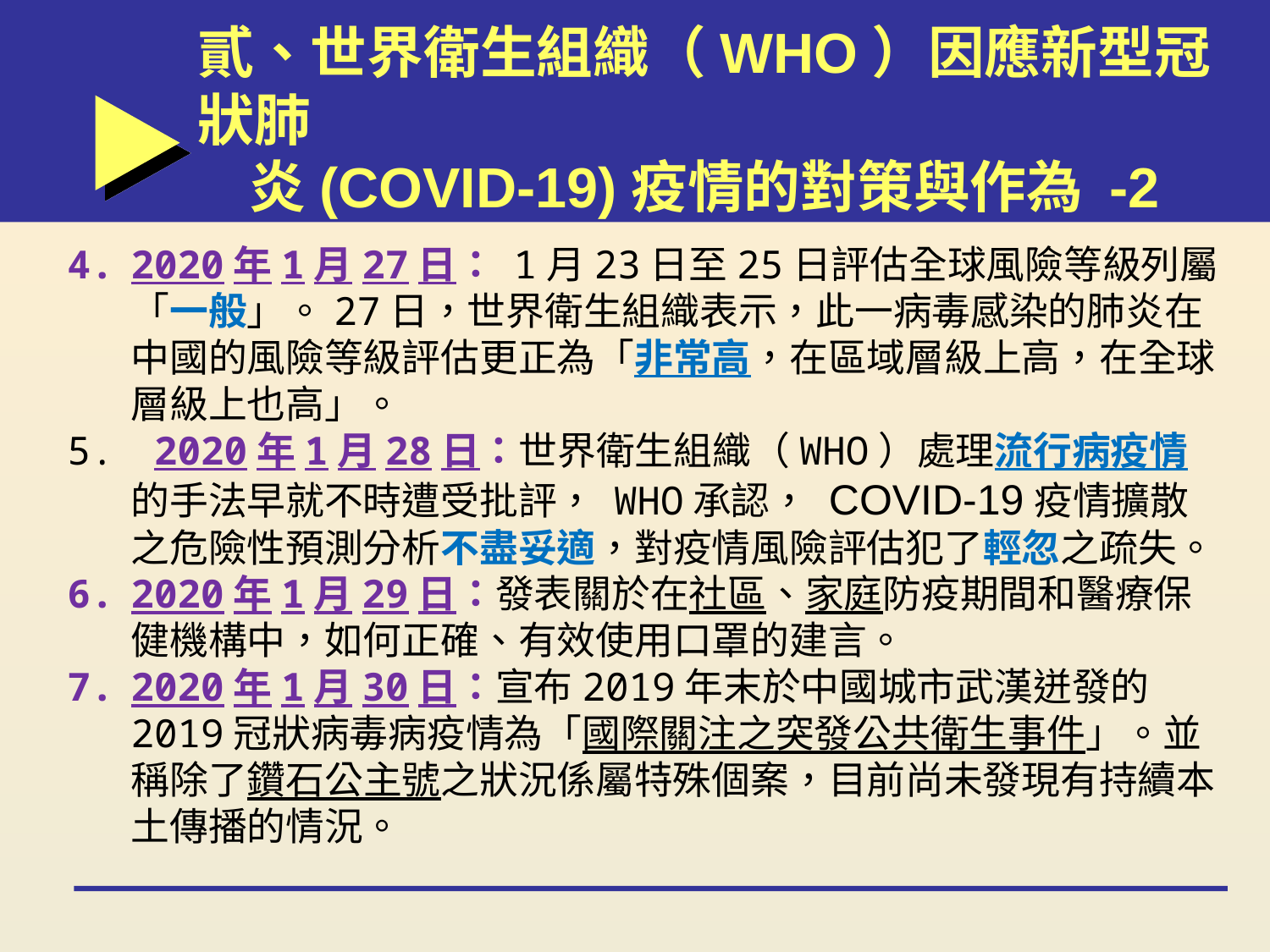

貳、世界衛生組織（WHO）因應新型冠狀肺
    炎(COVID-19)疫情的對策與作為 -2
2020年1月27日： 1月23日至25日評估全球風險等級列屬「一般」。27日，世界衛生組織表示，此一病毒感染的肺炎在中國的風險等級評估更正為「非常高，在區域層級上高，在全球層級上也高」。
 2020年1月28日：世界衛生組織（WHO）處理流行病疫情的手法早就不時遭受批評， WHO承認， COVID-19疫情擴散之危險性預測分析不盡妥適，對疫情風險評估犯了輕忽之疏失。
2020年1月29日：發表關於在社區、家庭防疫期間和醫療保健機構中，如何正確、有效使用口罩的建言。
2020年1月30日：宣布2019年末於中國城市武漢迸發的2019冠狀病毒病疫情為「國際關注之突發公共衛生事件」。並稱除了鑽石公主號之狀況係屬特殊個案，目前尚未發現有持續本土傳播的情況。